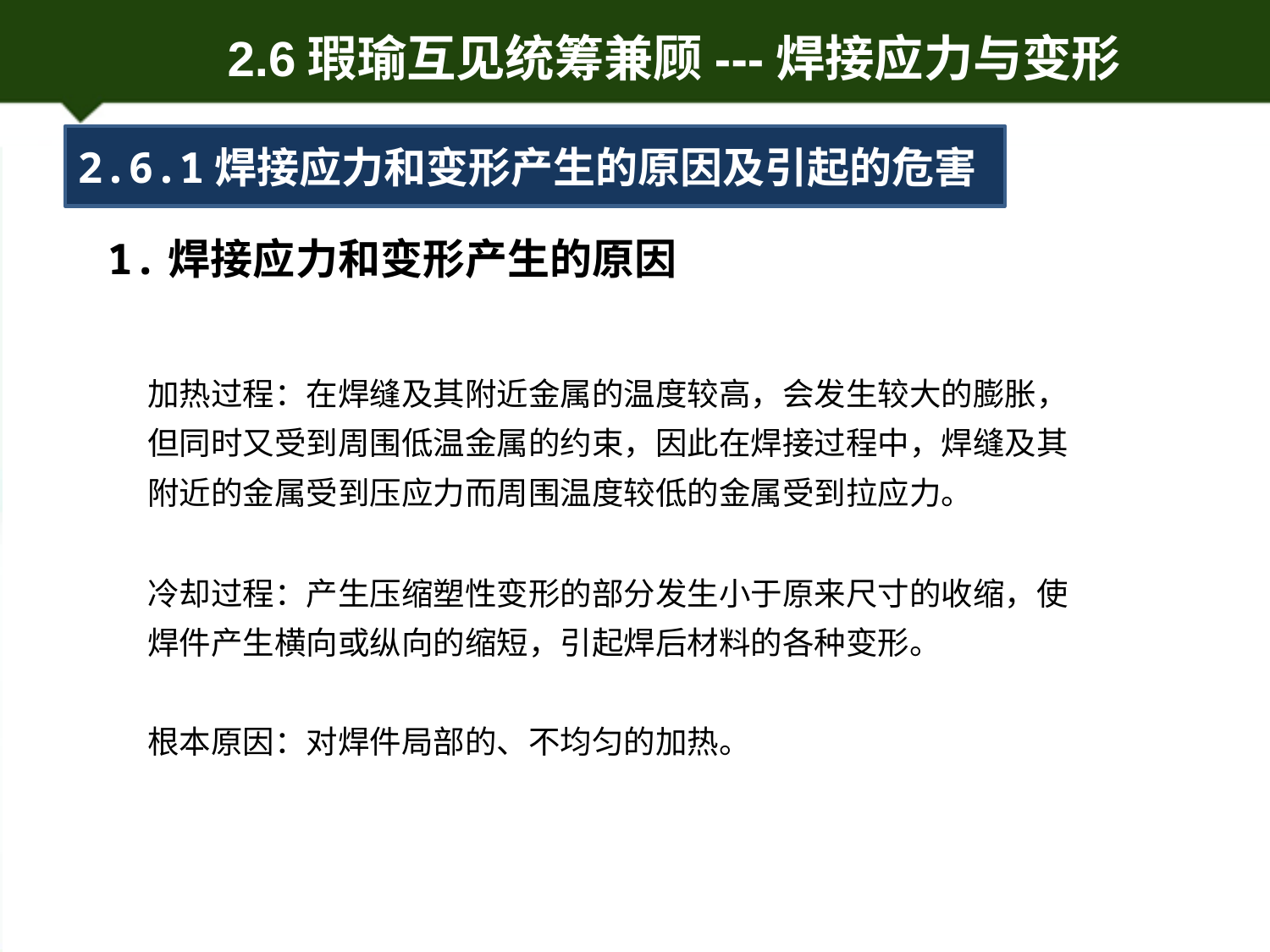

2.6.1焊接应力和变形产生的原因及引起的危害
1.焊接应力和变形产生的原因
加热过程：在焊缝及其附近金属的温度较高，会发生较大的膨胀，但同时又受到周围低温金属的约束，因此在焊接过程中，焊缝及其附近的金属受到压应力而周围温度较低的金属受到拉应力。
冷却过程：产生压缩塑性变形的部分发生小于原来尺寸的收缩，使焊件产生横向或纵向的缩短，引起焊后材料的各种变形。

根本原因：对焊件局部的、不均匀的加热。